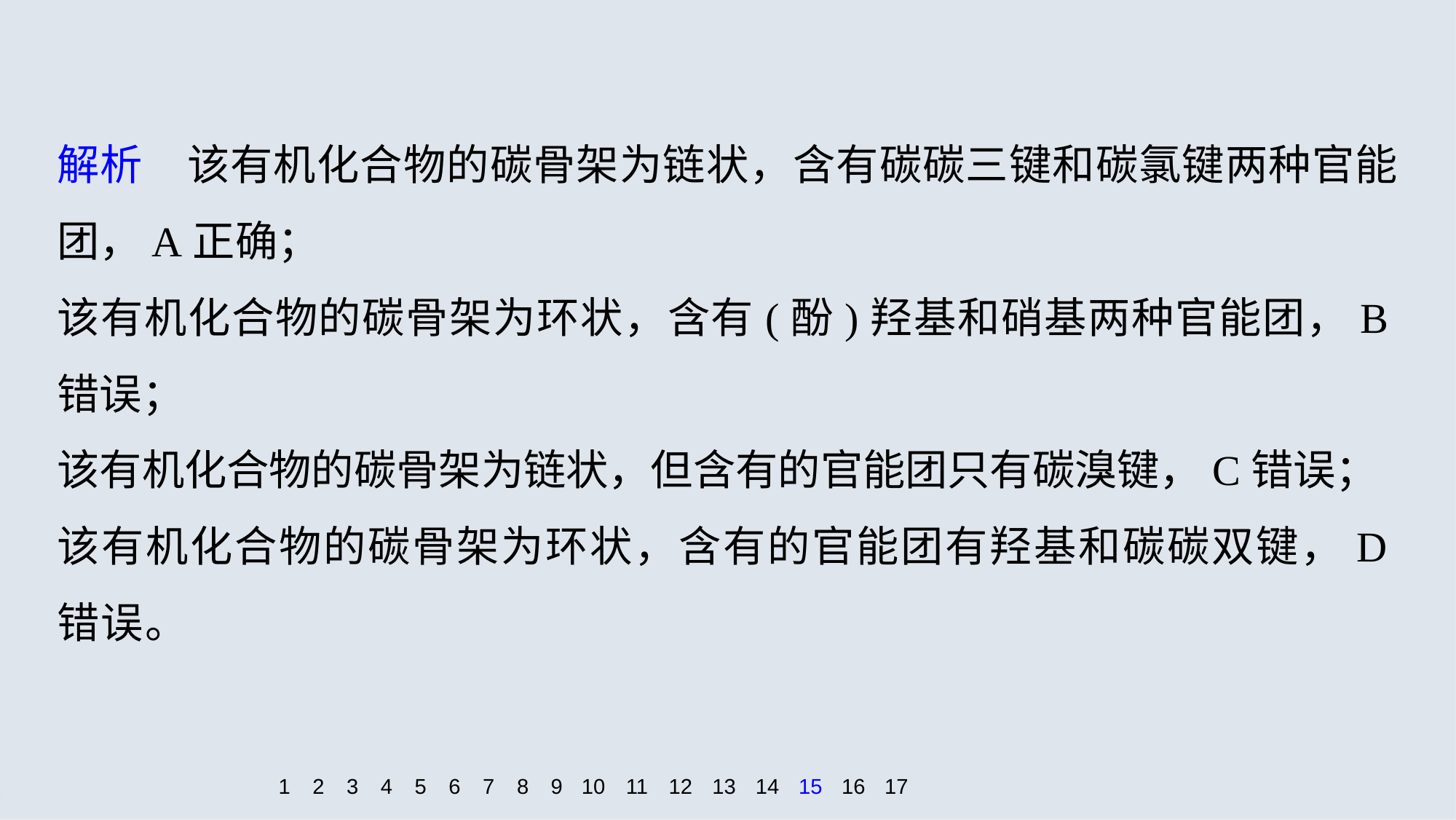

解析　该有机化合物的碳骨架为链状，含有碳碳三键和碳氯键两种官能团，A正确；
该有机化合物的碳骨架为环状，含有(酚)羟基和硝基两种官能团，B错误；
该有机化合物的碳骨架为链状，但含有的官能团只有碳溴键，C错误；
该有机化合物的碳骨架为环状，含有的官能团有羟基和碳碳双键，D错误。
1
2
3
4
5
6
7
8
9
10
11
12
13
14
15
16
17